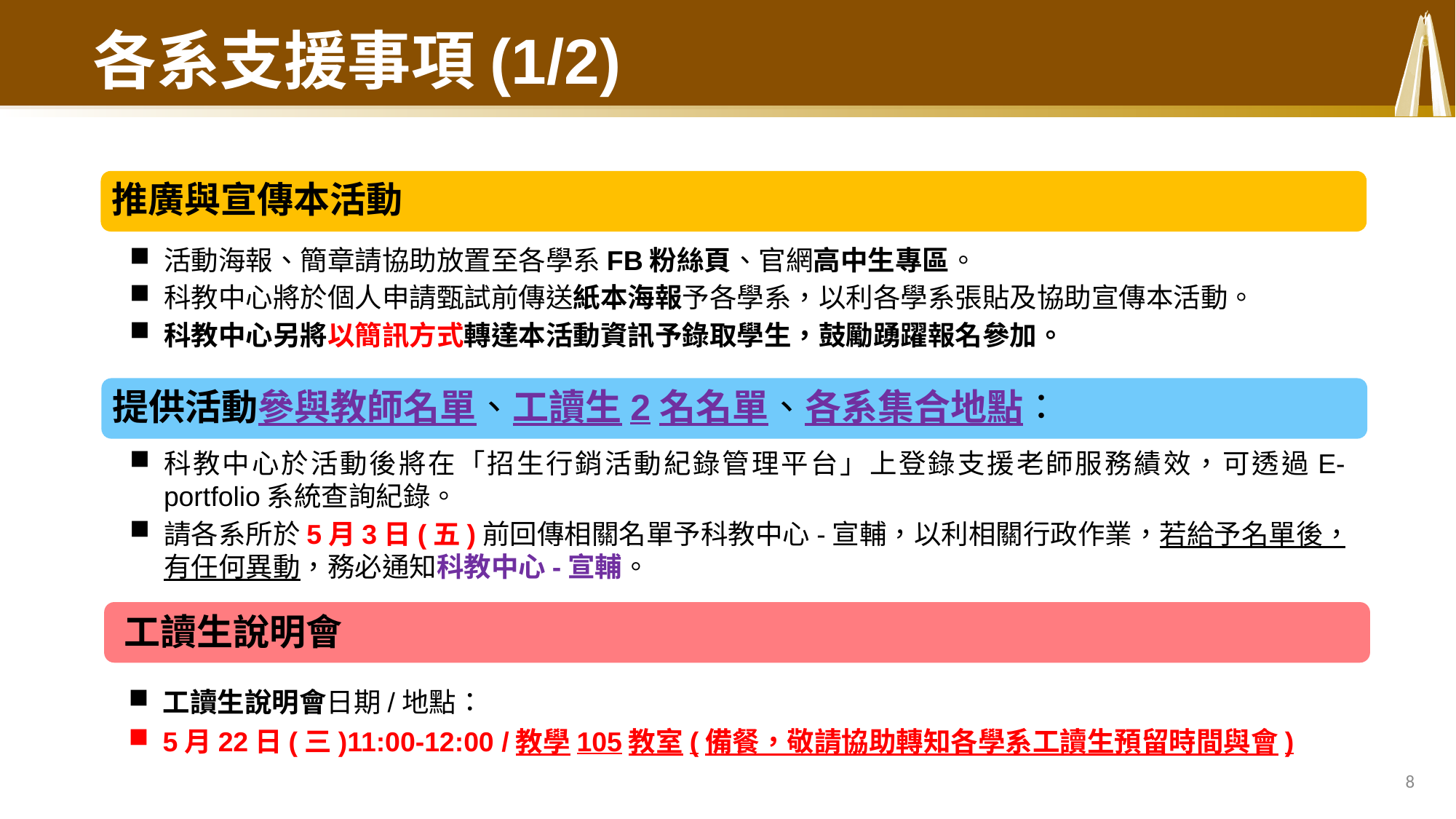

# 各系支援事項(1/2)

推廣與宣傳本活動

活動海報、簡章請協助放置至各學系FB粉絲頁、官網高中生專區。
科教中心將於個人申請甄試前傳送紙本海報予各學系，以利各學系張貼及協助宣傳本活動。
科教中心另將以簡訊方式轉達本活動資訊予錄取學生，鼓勵踴躍報名參加。

提供活動參與教師名單、工讀生2名名單、各系集合地點：
科教中心於活動後將在「招生行銷活動紀錄管理平台」上登錄支援老師服務績效，可透過E-portfolio系統查詢紀錄。
請各系所於5月3日(五)前回傳相關名單予科教中心-宣輔，以利相關行政作業，若給予名單後，有任何異動，務必通知科教中心-宣輔。

工讀生說明會

工讀生說明會日期/地點：
5月22日(三)11:00-12:00 /教學105教室(備餐，敬請協助轉知各學系工讀生預留時間與會)
8